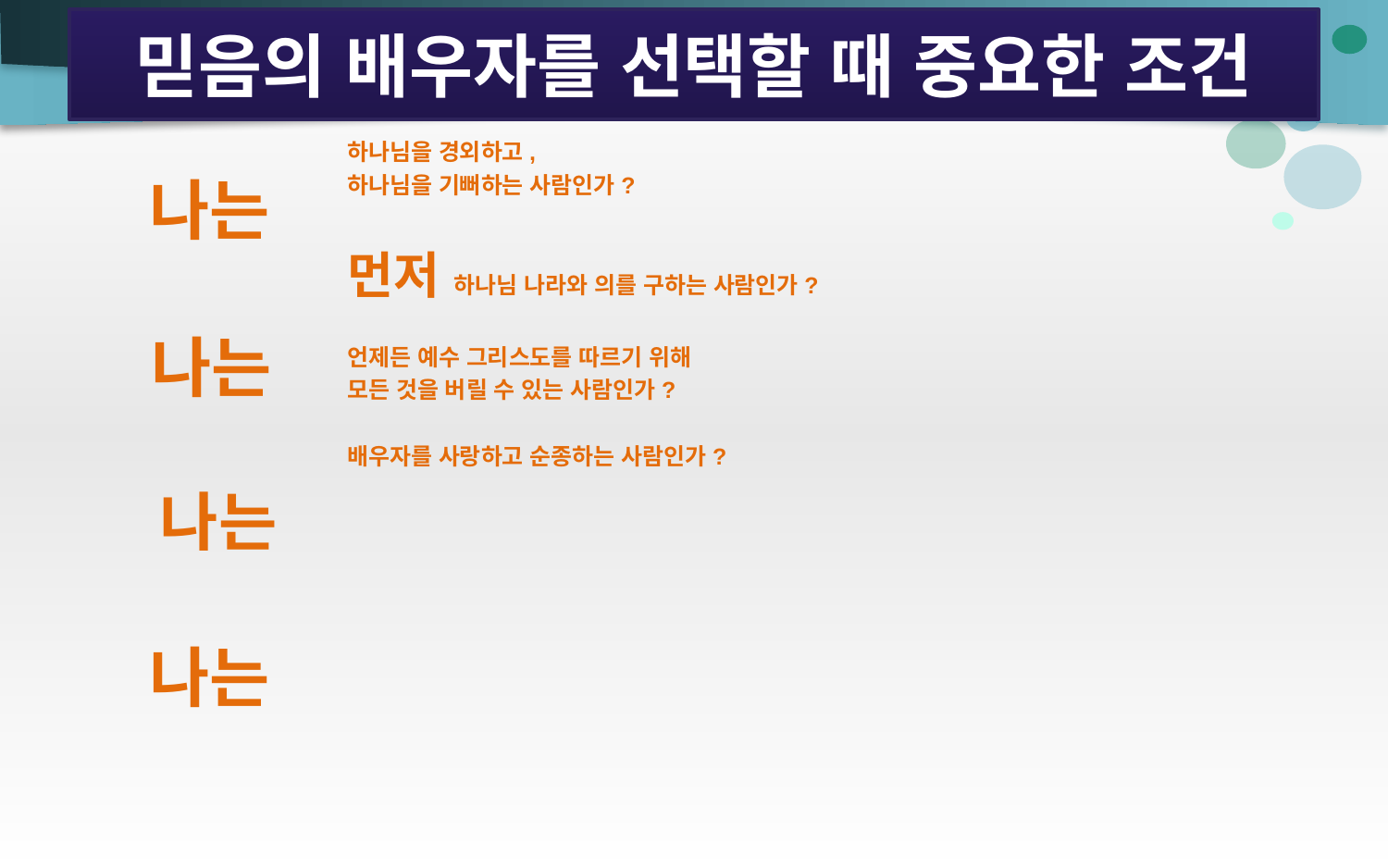

# 믿음의 배우자를 선택할 때 중요한 조건

나는

나는

나는

나는
하나님을 경외하고,
하나님을 기뻐하는 사람인가?

먼저 하나님 나라와 의를 구하는 사람인가?

언제든 예수 그리스도를 따르기 위해
모든 것을 버릴 수 있는 사람인가?

배우자를 사랑하고 순종하는 사람인가?